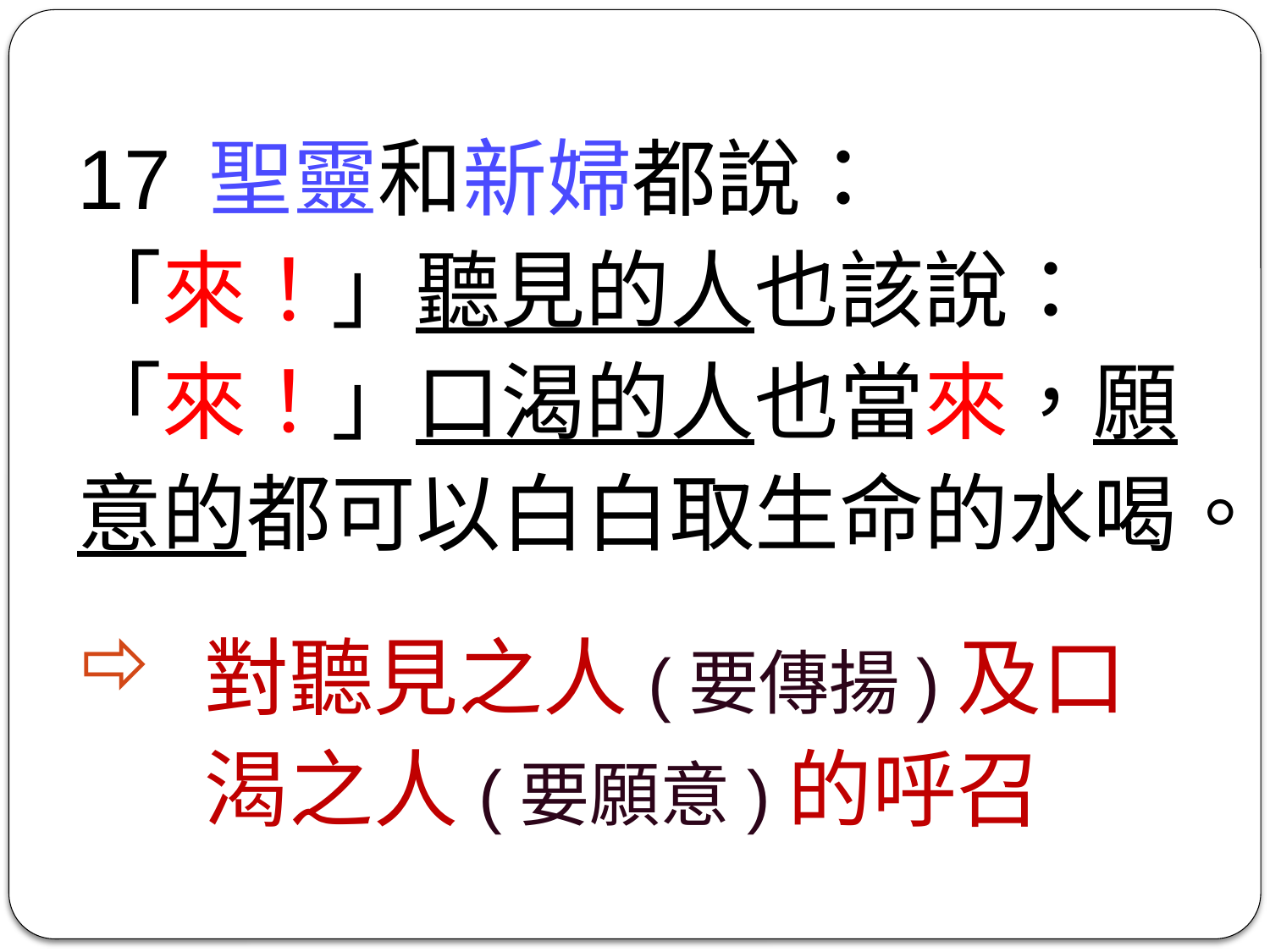

17 聖靈和新婦都說：「來！」聽見的人也該說：「來！」口渴的人也當來，願意的都可以白白取生命的水喝。
對聽見之人(要傳揚)及口渴之人(要願意)的呼召